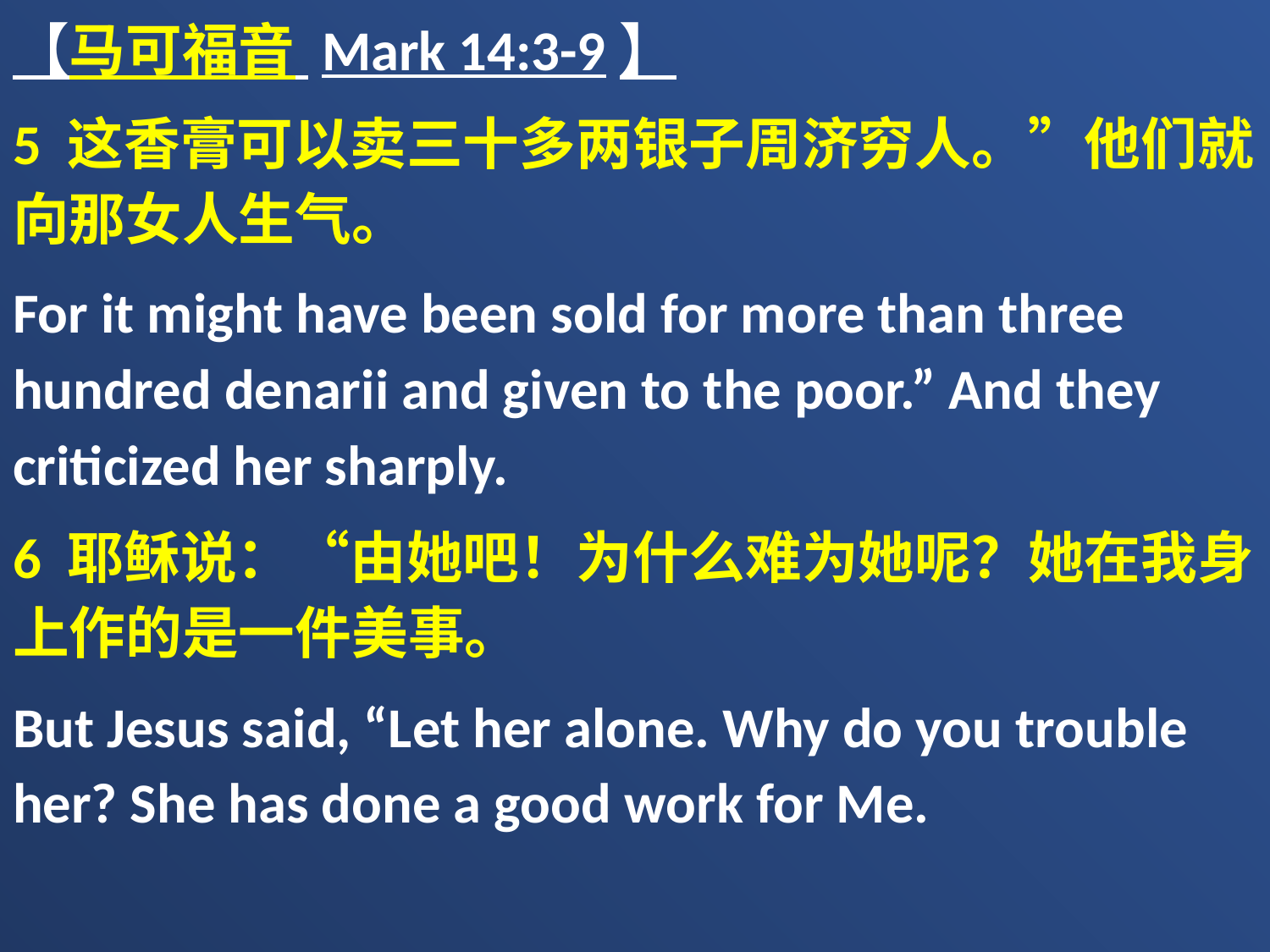

【马可福音 Mark 14:3-9】
5 这香膏可以卖三十多两银子周济穷人。”他们就向那女人生气。
For it might have been sold for more than three hundred denarii and given to the poor.” And they criticized her sharply.
6 耶稣说：“由她吧！为什么难为她呢？她在我身上作的是一件美事。
But Jesus said, “Let her alone. Why do you trouble her? She has done a good work for Me.